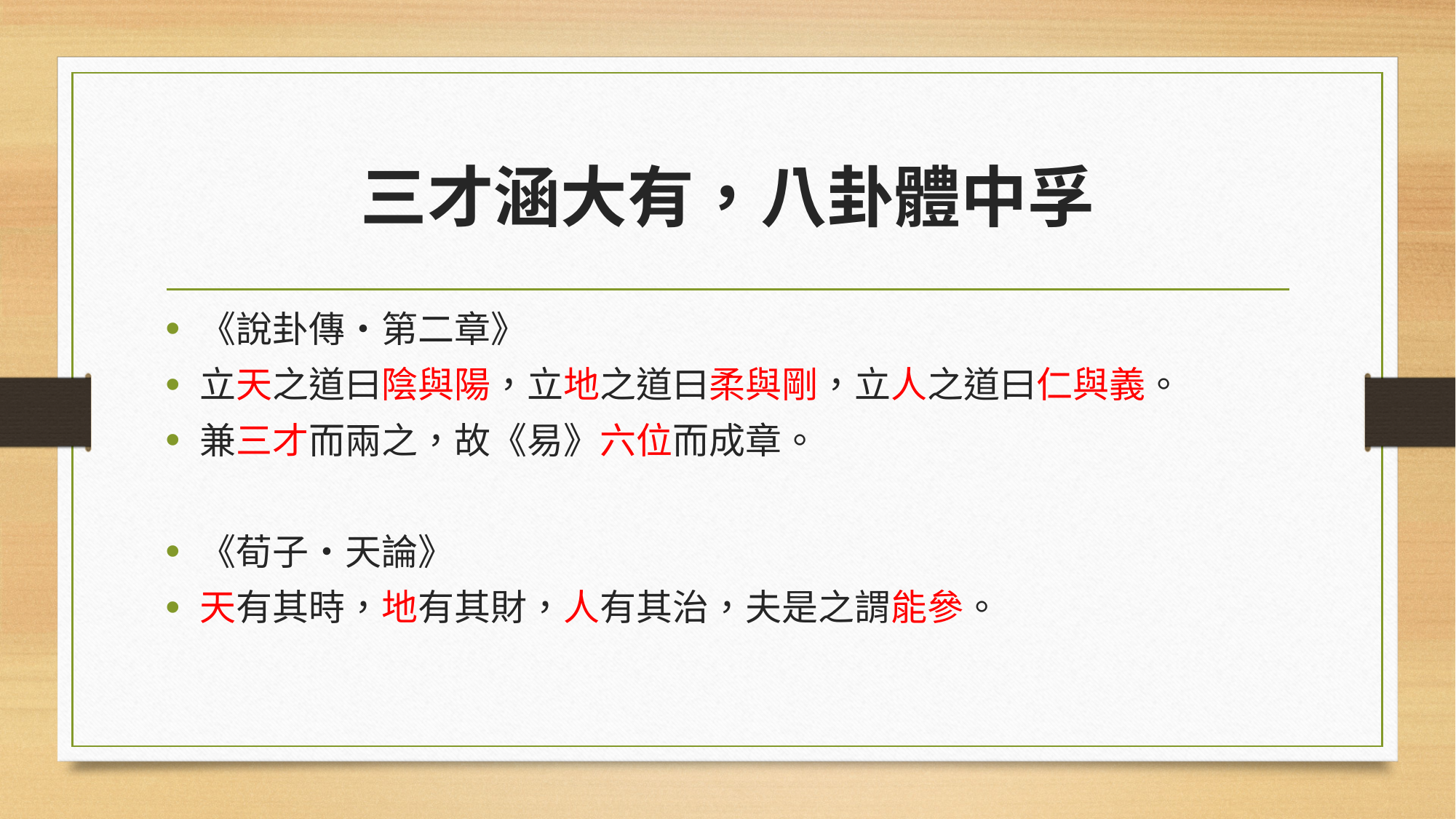

# 三才涵大有，八卦體中孚
《說卦傳‧第二章》
立天之道曰陰與陽，立地之道曰柔與剛，立人之道曰仁與義。
兼三才而兩之，故《易》六位而成章。

《荀子‧天論》
天有其時，地有其財，人有其治，夫是之謂能參。